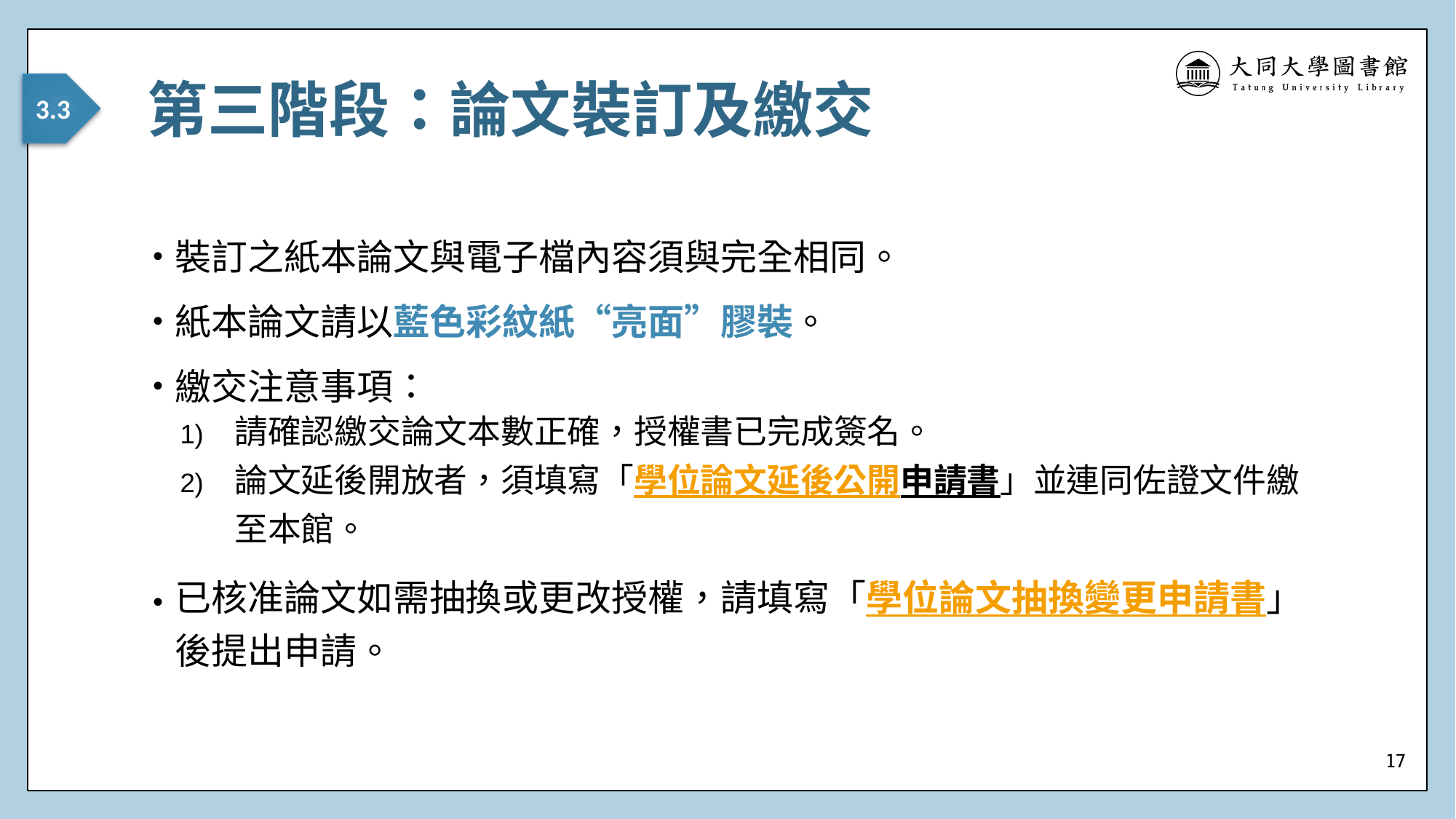

# 第三階段：論文裝訂及繳交
3.3
裝訂之紙本論文與電子檔內容須與完全相同。
紙本論文請以藍色彩紋紙“亮面”膠裝。
繳交注意事項：
請確認繳交論文本數正確，授權書已完成簽名。
論文延後開放者，須填寫「學位論文延後公開申請書」並連同佐證文件繳至本館。
已核准論文如需抽換或更改授權，請填寫「學位論文抽換變更申請書」後提出申請。
17